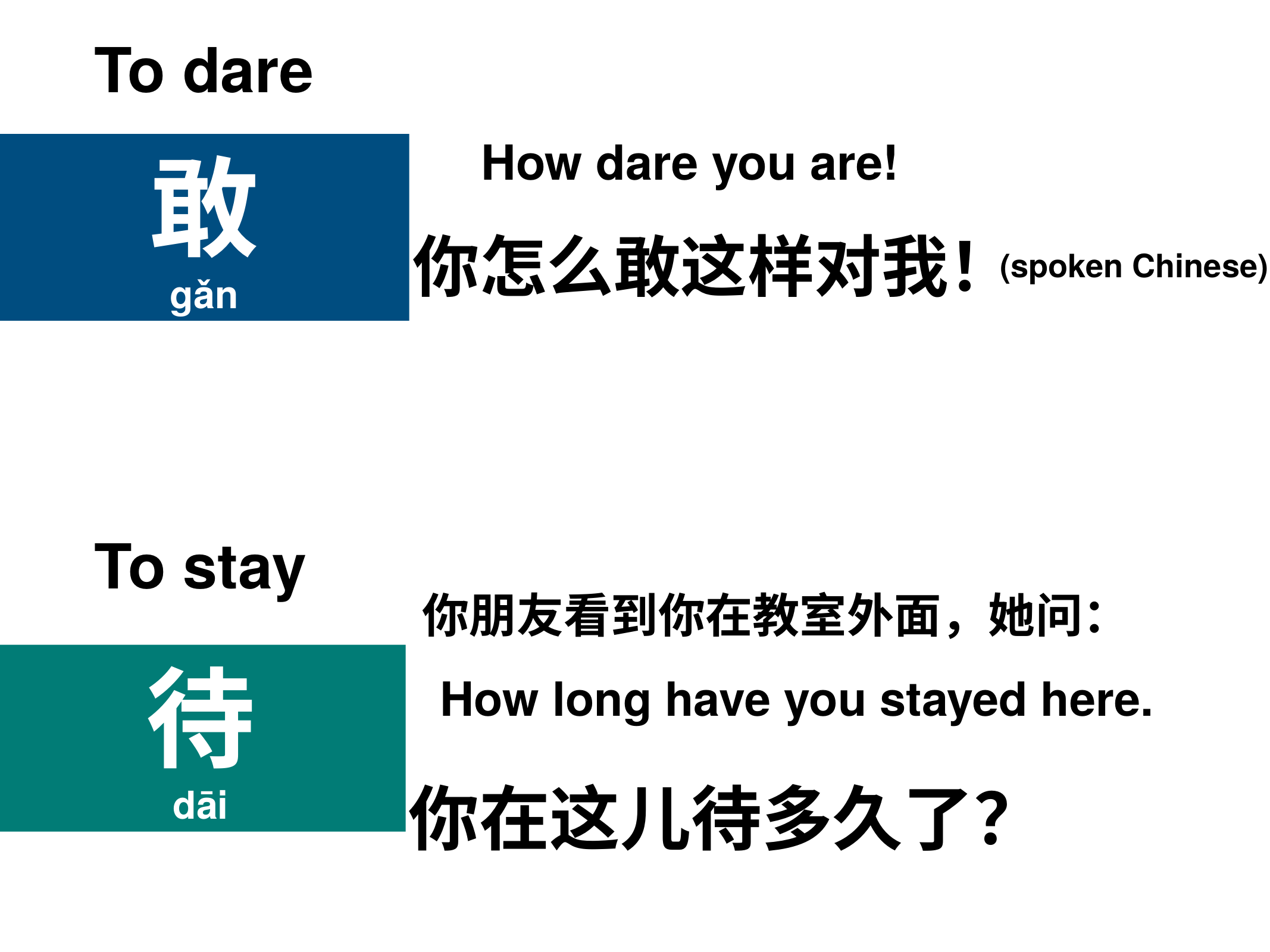

To dare
敢
gǎn
How dare you are!
你怎么敢这样对我！
(spoken Chinese)
To stay
你朋友看到你在教室外面，她问：
How long have you stayed here.
待
dāi
你在这儿待多久了？